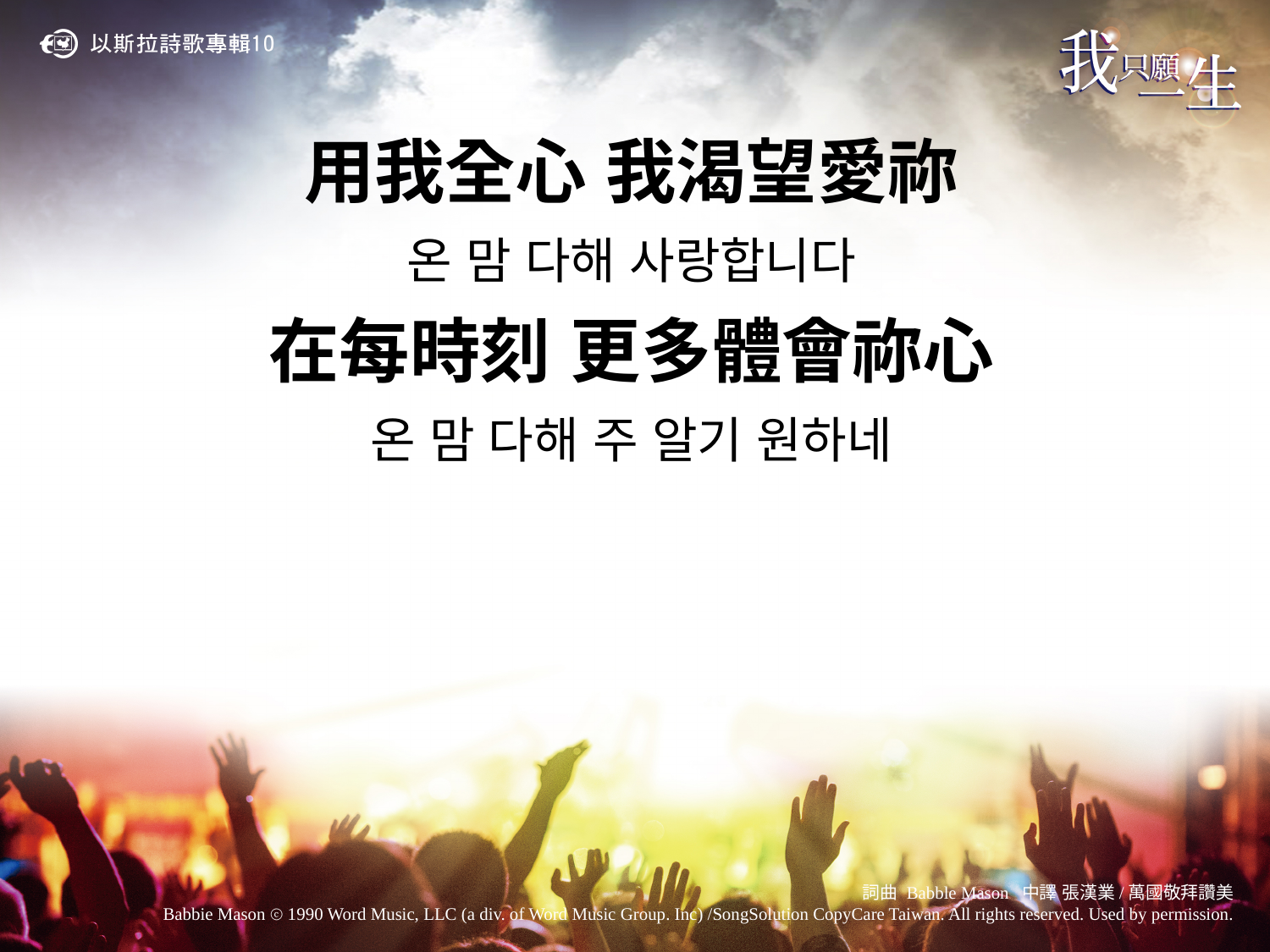

用我全心 我渴望愛祢
온 맘 다해 사랑합니다
在每時刻 更多體會祢心
온 맘 다해 주 알기 원하네
詞曲 Babble Mason  中譯 張漢業/萬國敬拜讚美
Babbie Mason ⓒ 1990 Word Music, LLC (a div. of Word Music Group. Inc) /SongSolution CopyCare Taiwan. All rights reserved. Used by permission.